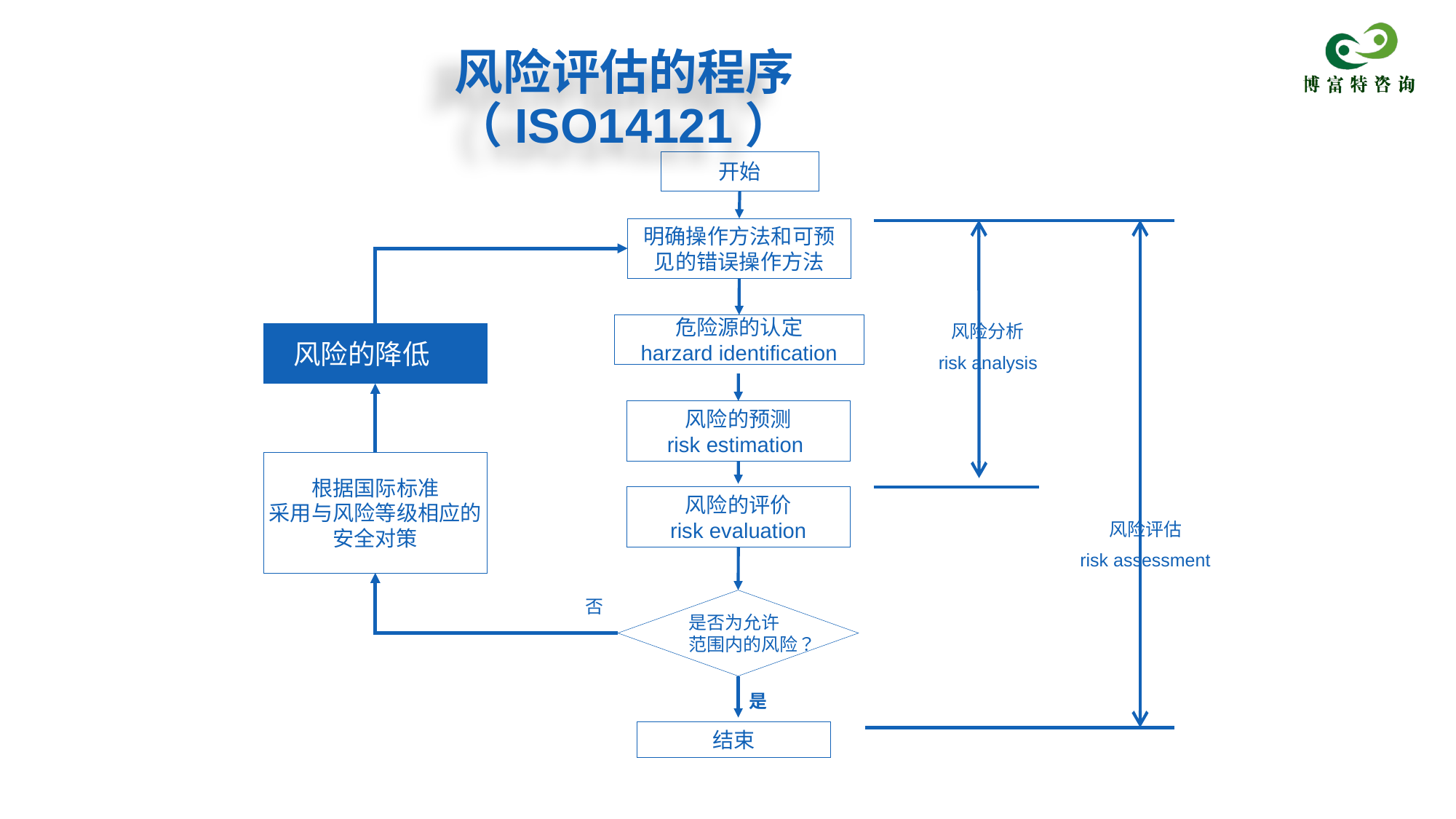

风险评估的程序（ISO14121）
开始
明确操作方法和可预
见的错误操作方法
风险分析
risk analysis
危险源的认定
harzard identification
风险的降低
风险的预测
risk estimation
根据国际标准
采用与风险等级相应的
安全对策
风险的评价
risk evaluation
风险评估
risk assessment
否
是否为允许
范围内的风险？
是
结束
11